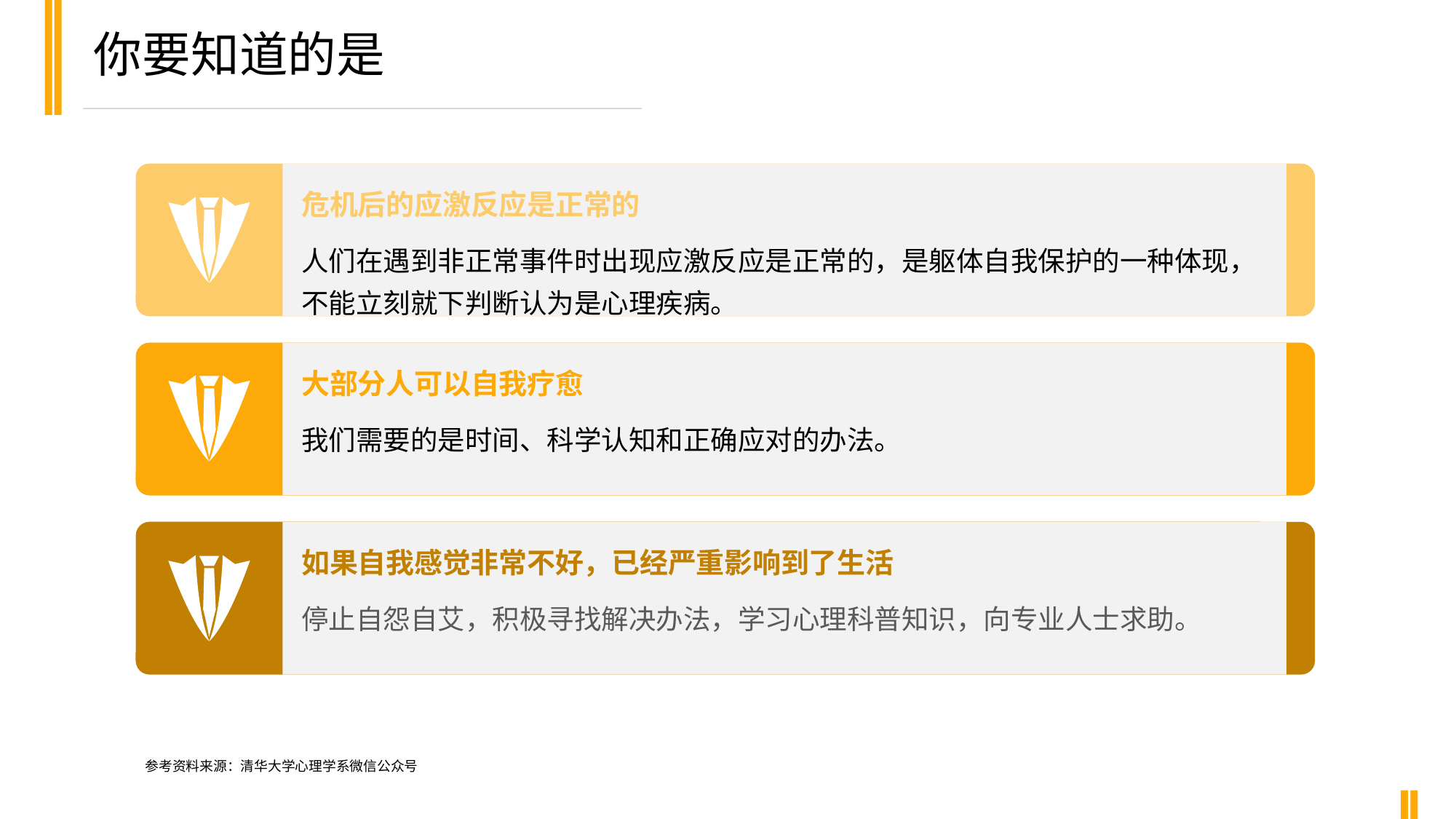

你要知道的是

危机后的应激反应是正常的

人们在遇到非正常事件时出现应激反应是正常的，是躯体自我保护的一种体现，不能立刻就下判断认为是心理疾病。

大部分人可以自我疗愈

我们需要的是时间、科学认知和正确应对的办法。

如果自我感觉非常不好，已经严重影响到了生活

停止自怨自艾，积极寻找解决办法，学习心理科普知识，向专业人士求助。
参考资料来源：清华大学心理学系微信公众号